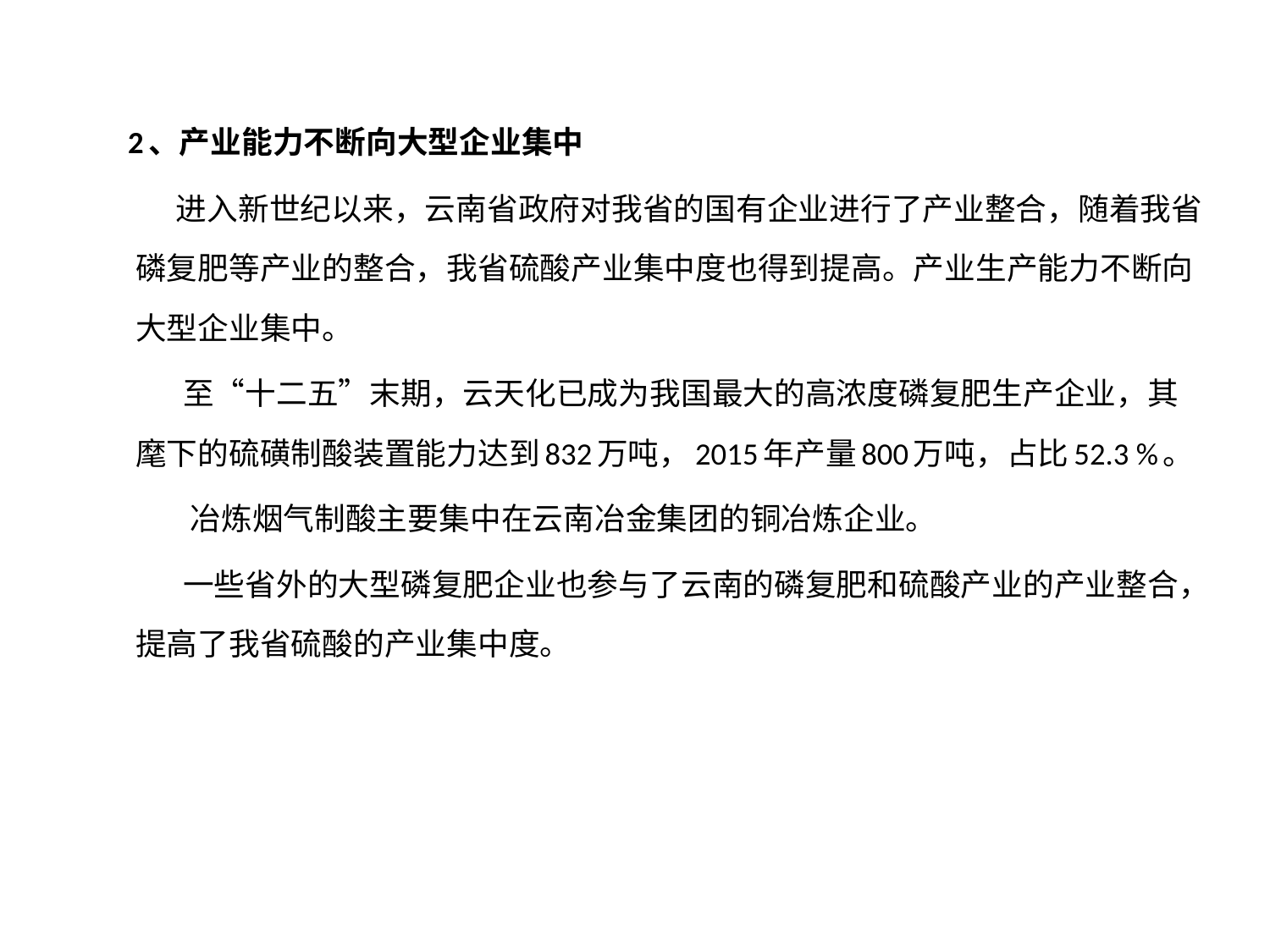

2、产业能力不断向大型企业集中
            进入新世纪以来，云南省政府对我省的国有企业进行了产业整合，随着我省磷复肥等产业的整合，我省硫酸产业集中度也得到提高。产业生产能力不断向大型企业集中。
             至“十二五”末期，云天化已成为我国最大的高浓度磷复肥生产企业，其麾下的硫磺制酸装置能力达到832万吨，2015年产量800万吨，占比52.3 %。
              冶炼烟气制酸主要集中在云南冶金集团的铜冶炼企业。
             一些省外的大型磷复肥企业也参与了云南的磷复肥和硫酸产业的产业整合，提高了我省硫酸的产业集中度。